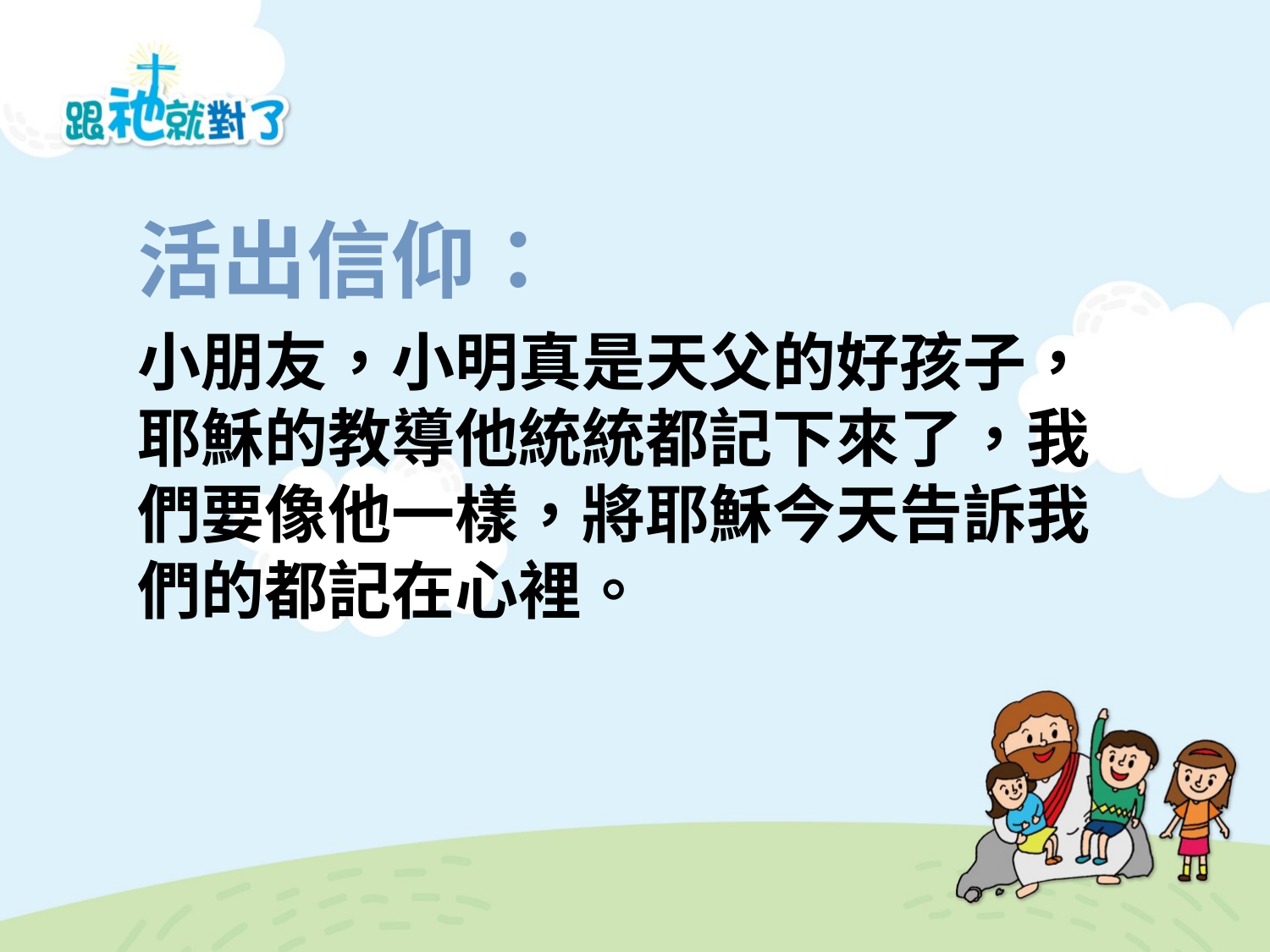

活出信仰：
小朋友，小明真是天父的好孩子，耶穌的教導他統統都記下來了，我們要像他一樣，將耶穌今天告訴我們的都記在心裡。